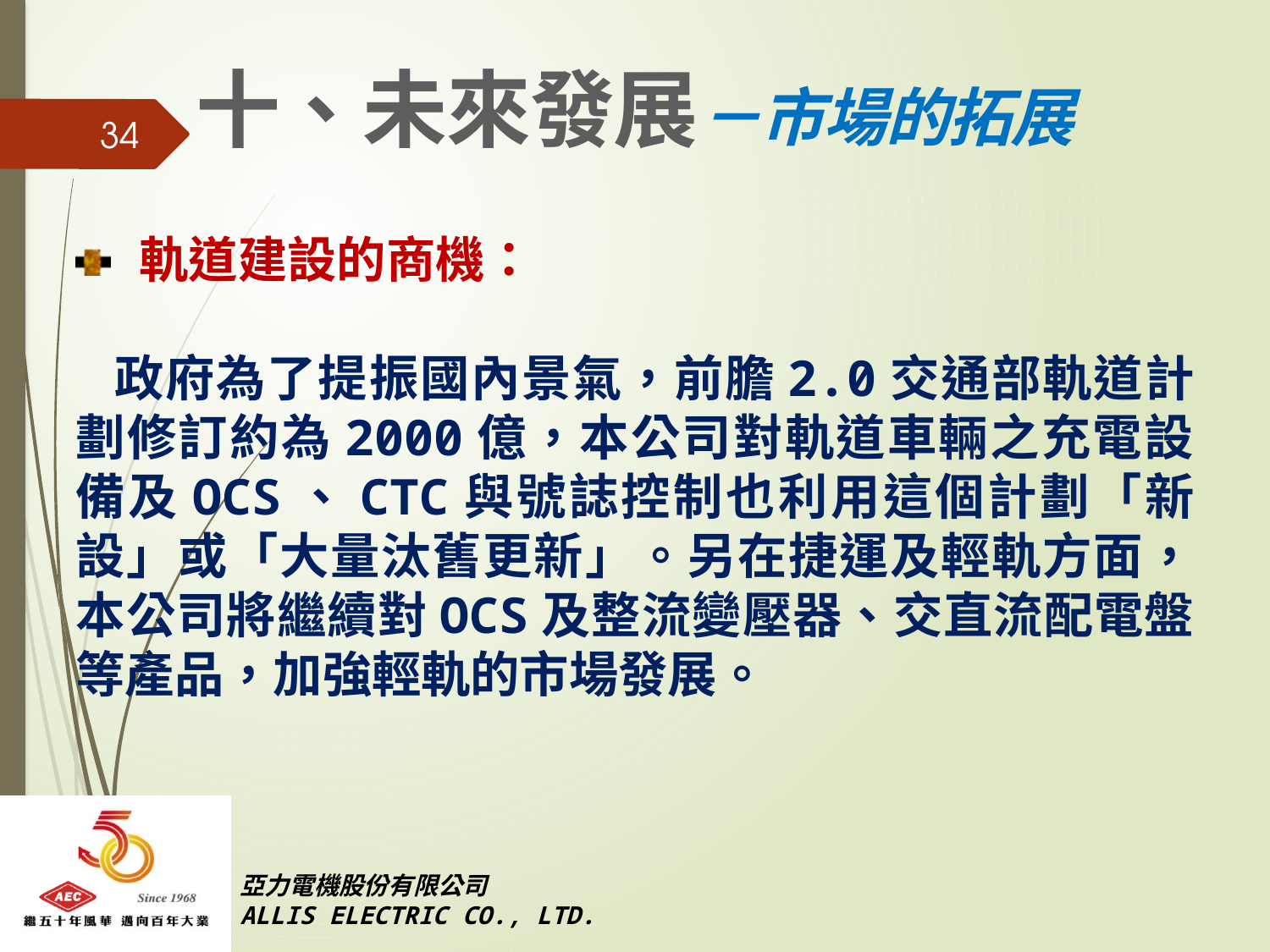

十、未來發展－市場的拓展
34
軌道建設的商機：

  政府為了提振國內景氣，前膽2.0交通部軌道計劃修訂約為2000億，本公司對軌道車輛之充電設備及OCS、CTC與號誌控制也利用這個計劃「新設」或「大量汰舊更新」。另在捷運及輕軌方面，本公司將繼續對OCS及整流變壓器、交直流配電盤等產品，加強輕軌的市場發展。